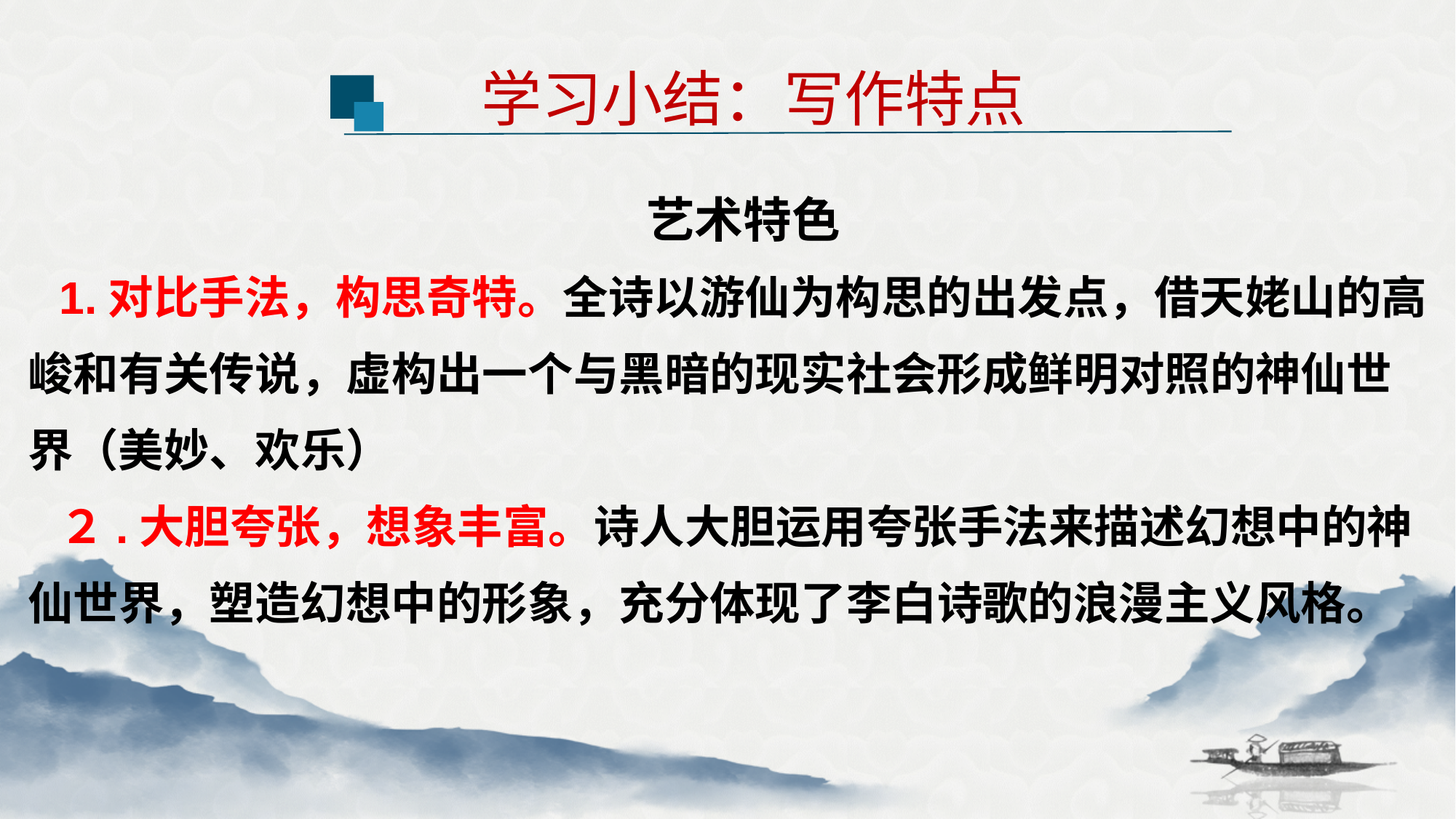

学习小结：写作特点

艺术特色
1.对比手法，构思奇特。全诗以游仙为构思的出发点，借天姥山的高峻和有关传说，虚构出一个与黑暗的现实社会形成鲜明对照的神仙世界（美妙、欢乐）
２.大胆夸张，想象丰富。诗人大胆运用夸张手法来描述幻想中的神仙世界，塑造幻想中的形象，充分体现了李白诗歌的浪漫主义风格。